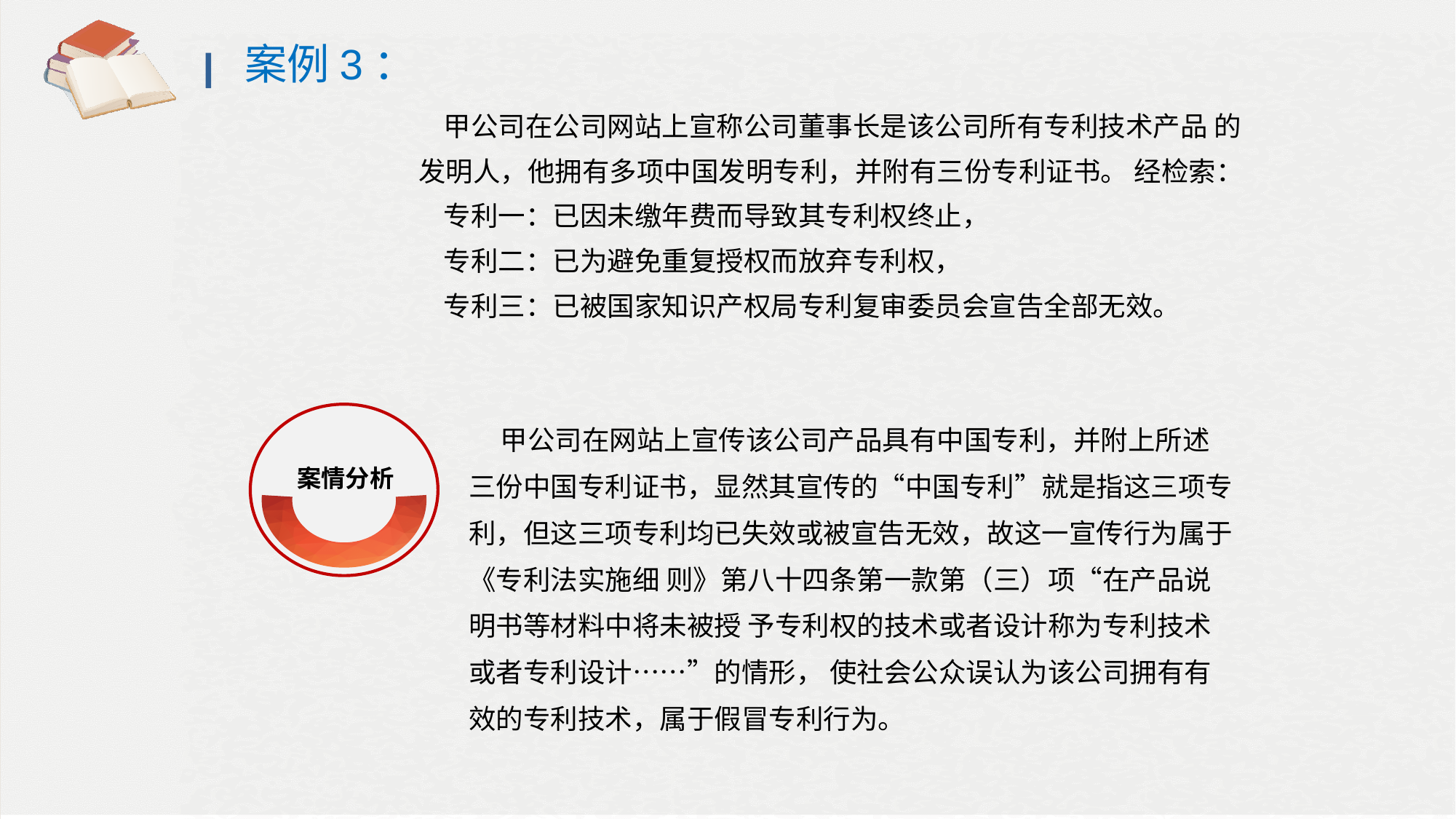

案例3：
   甲公司在公司网站上宣称公司董事长是该公司所有专利技术产品 的发明人，他拥有多项中国发明专利，并附有三份专利证书。 经检索：
   专利一：已因未缴年费而导致其专利权终止，
   专利二：已为避免重复授权而放弃专利权，
   专利三：已被国家知识产权局专利复审委员会宣告全部无效。

    案情分析
    甲公司在网站上宣传该公司产品具有中国专利，并附上所述三份中国专利证书，显然其宣传的“中国专利”就是指这三项专利，但这三项专利均已失效或被宣告无效，故这一宣传行为属于《专利法实施细 则》第八十四条第一款第（三）项“在产品说明书等材料中将未被授 予专利权的技术或者设计称为专利技术或者专利设计……”的情形， 使社会公众误认为该公司拥有有效的专利技术，属于假冒专利行为。